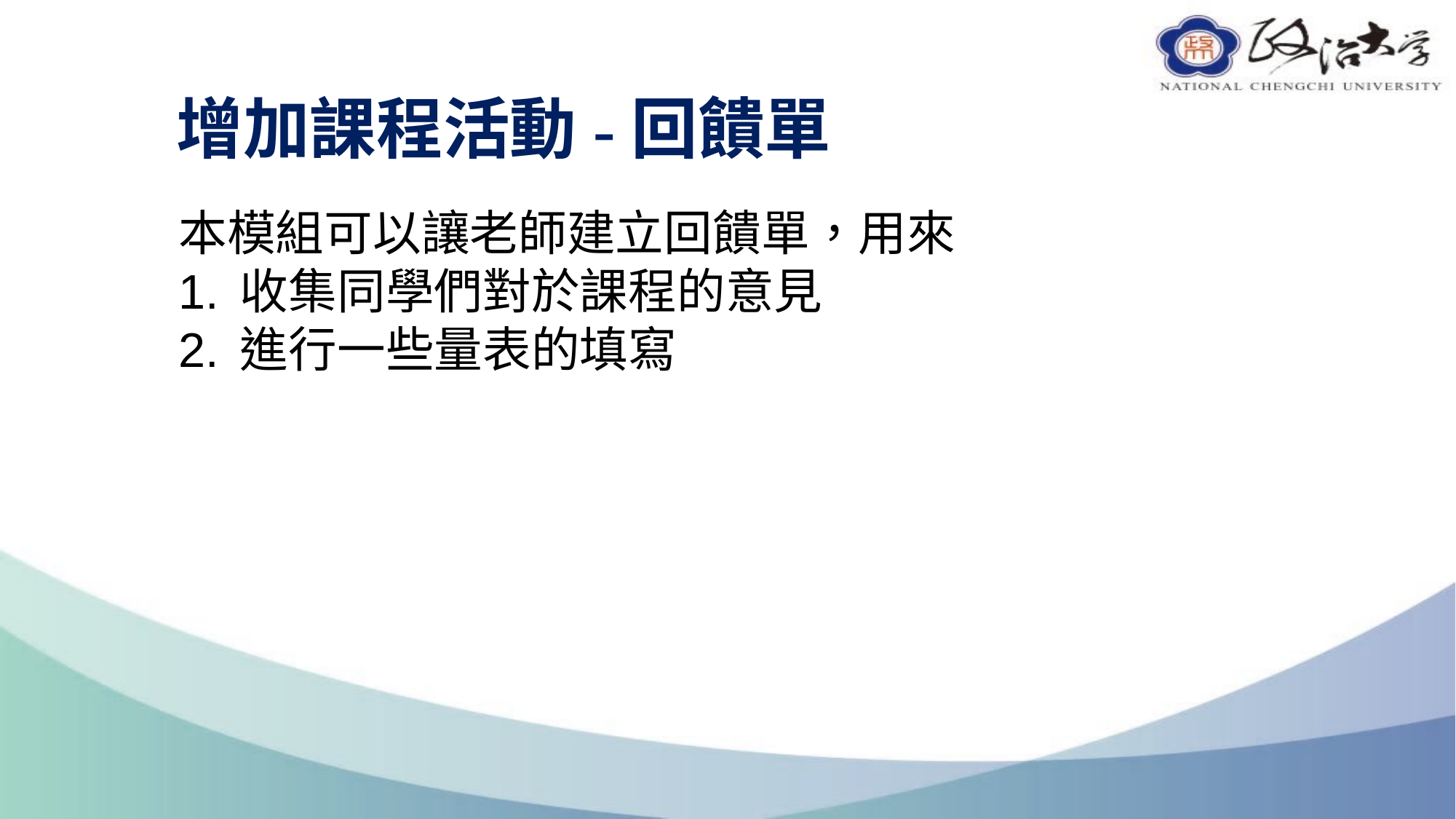

# 增加課程活動-回饋單
本模組可以讓老師建立回饋單，用來
收集同學們對於課程的意見
進行一些量表的填寫